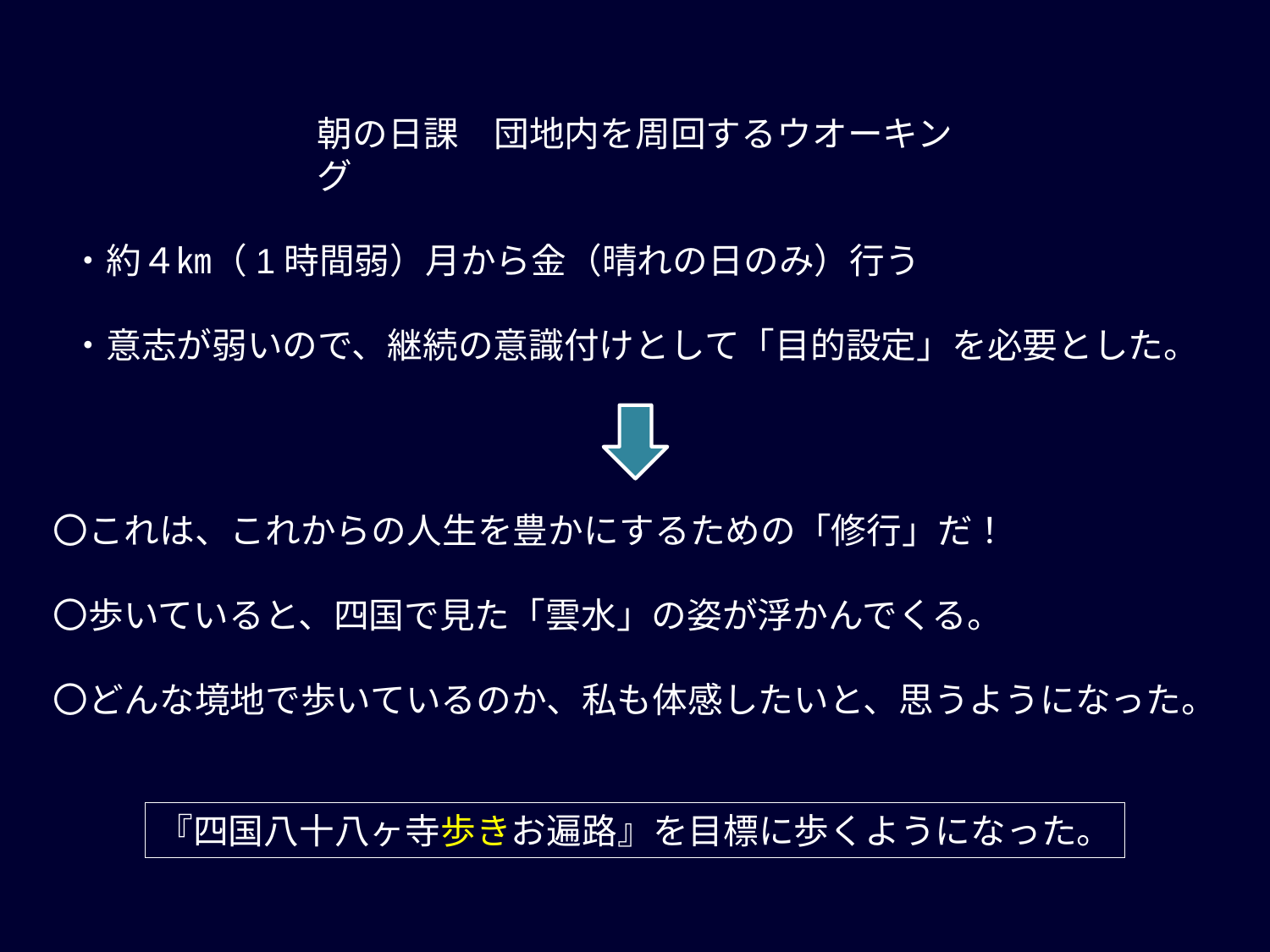

朝の日課　団地内を周回するウオーキング
・約４㎞（1時間弱）月から金（晴れの日のみ）行う

・意志が弱いので、継続の意識付けとして「目的設定」を必要とした。

〇これは、これからの人生を豊かにするための「修行」だ！

〇歩いていると、四国で見た「雲水」の姿が浮かんでくる。

〇どんな境地で歩いているのか、私も体感したいと、思うようになった。
『四国八十八ヶ寺歩きお遍路』を目標に歩くようになった。